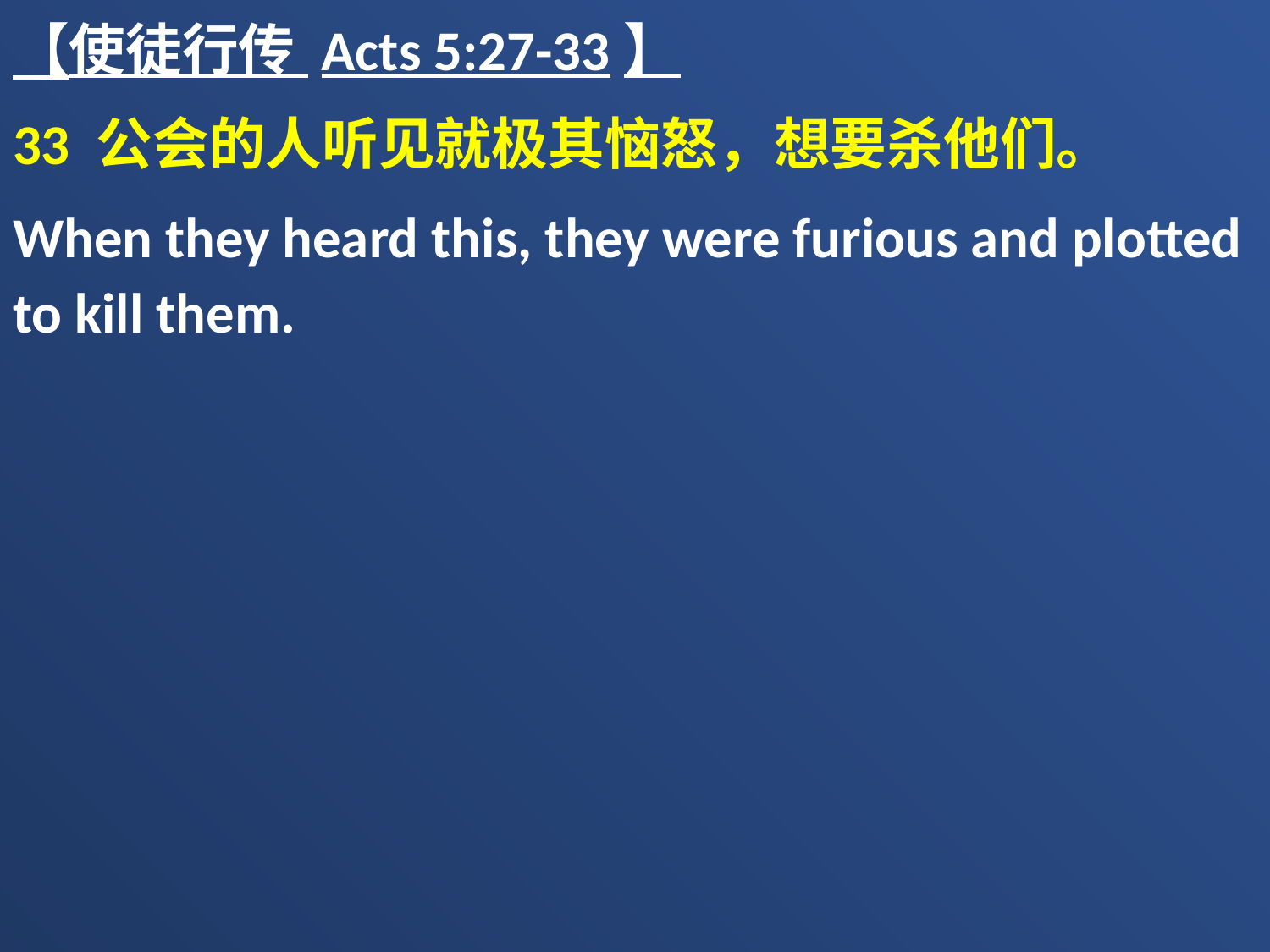

【使徒行传 Acts 5:27-33】
33 公会的人听见就极其恼怒，想要杀他们。
When they heard this, they were furious and plotted to kill them.